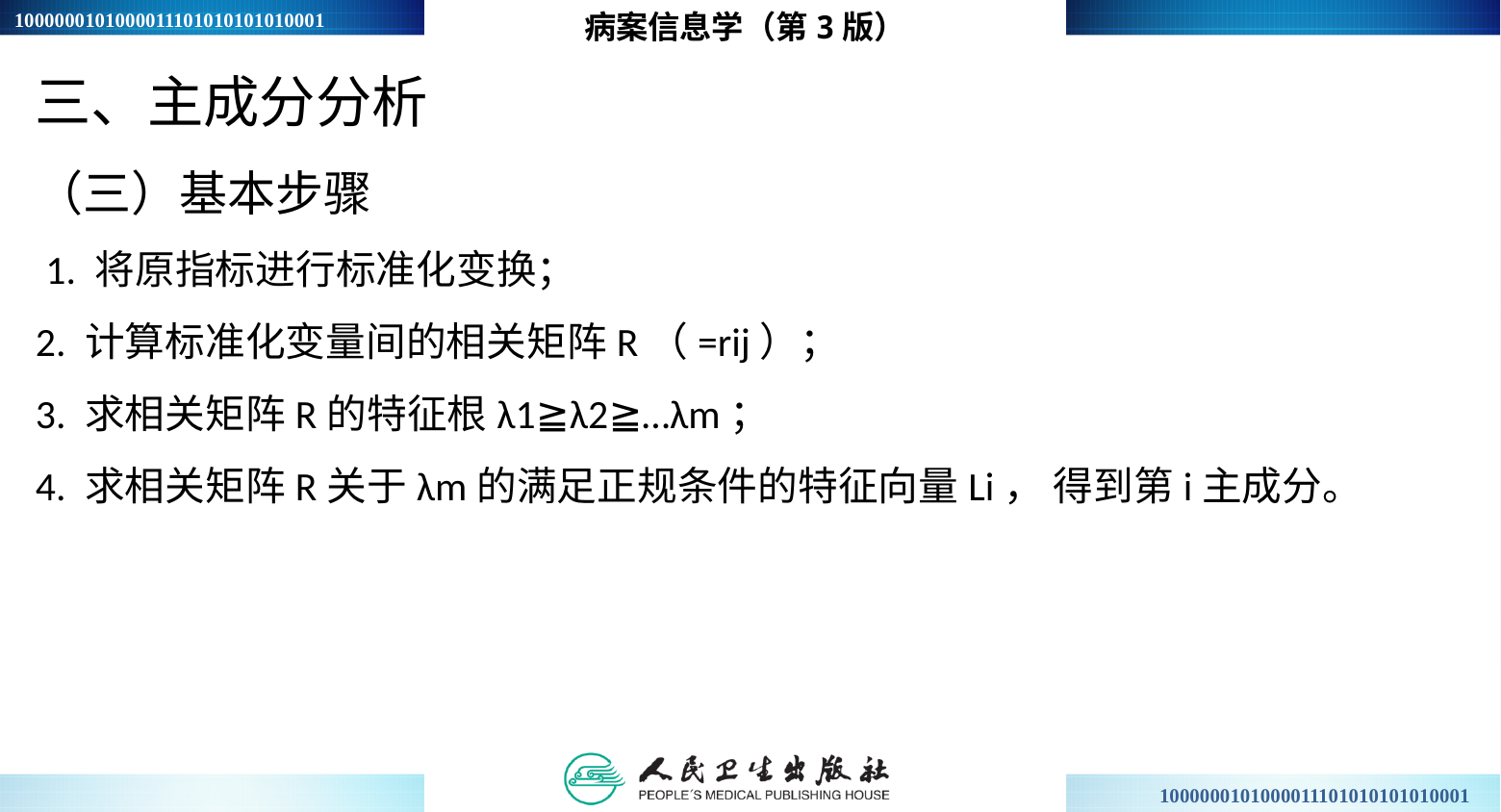

病案信息学（第3版）
三、主成分分析
（三）基本步骤
 1. 将原指标进行标准化变换；
2. 计算标准化变量间的相关矩阵R（=rij）；
3. 求相关矩阵R的特征根λ1≧λ2≧…λm；
4. 求相关矩阵R关于λm的满足正规条件的特征向量Li， 得到第i主成分。